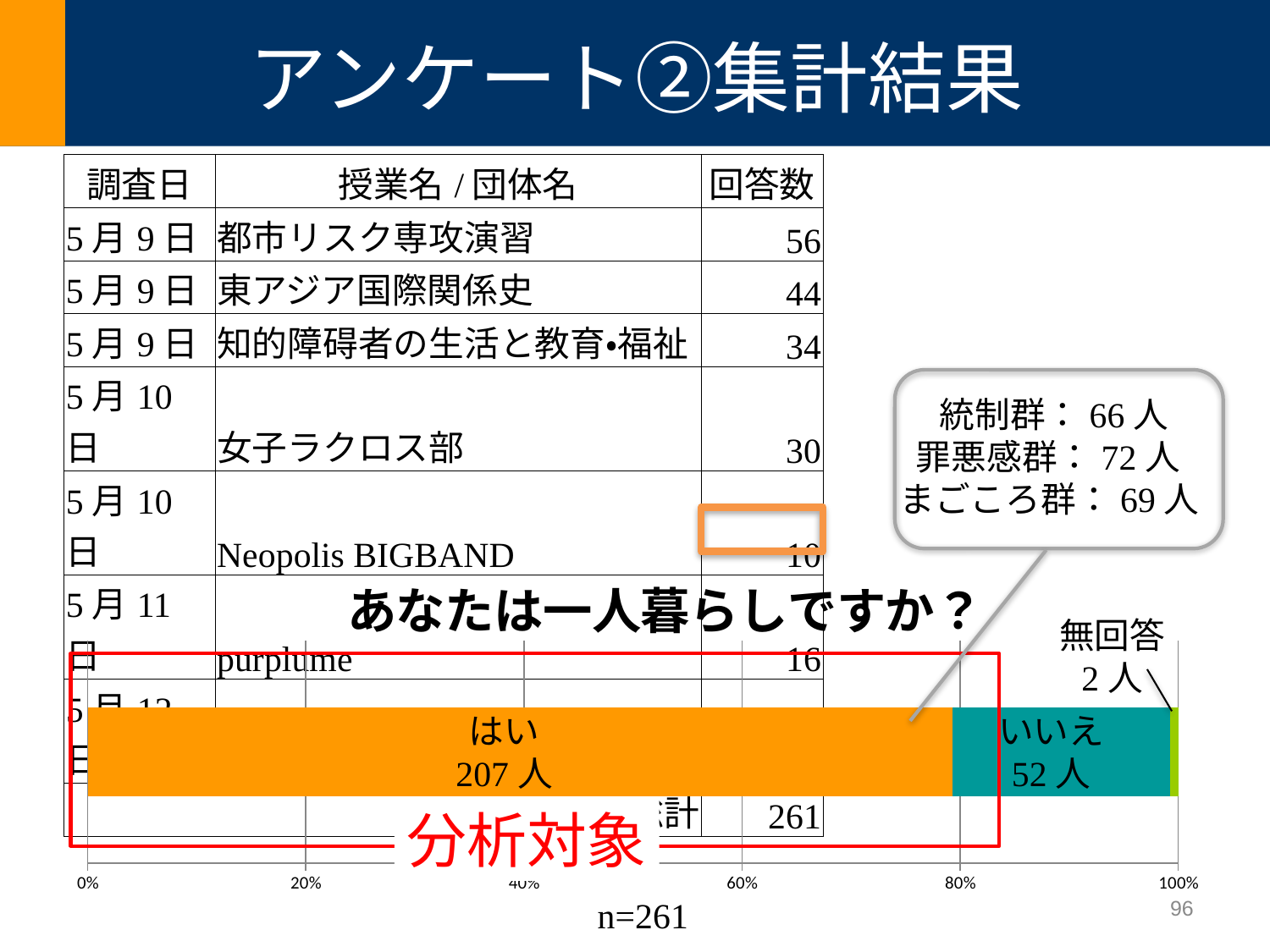

# アンケート②集計結果
| 調査日 | 授業名/団体名 | 回答数 |
| --- | --- | --- |
| 5月9日 | 都市リスク専攻演習 | 56 |
| 5月9日 | 東アジア国際関係史 | 44 |
| 5月9日 | 知的障碍者の生活と教育・福祉 | 34 |
| 5月10日 | 女子ラクロス部 | 30 |
| 5月10日 | Neopolis BIGBAND | 10 |
| 5月11日 | purplume | 16 |
| 5月12日 | 都市・地域・環境を探るⅠ | 71 |
|  | 総計 | 261 |

    統制群：66人
 罪悪感群：72人
まごころ群：69人

### Chart: あなたは一人暮らしですか？

| Category | はい | いいえ | 無回答 |
|---|---|---|---|
無回答
2人

分析対象
はい
207人
いいえ
52人
96
n=261